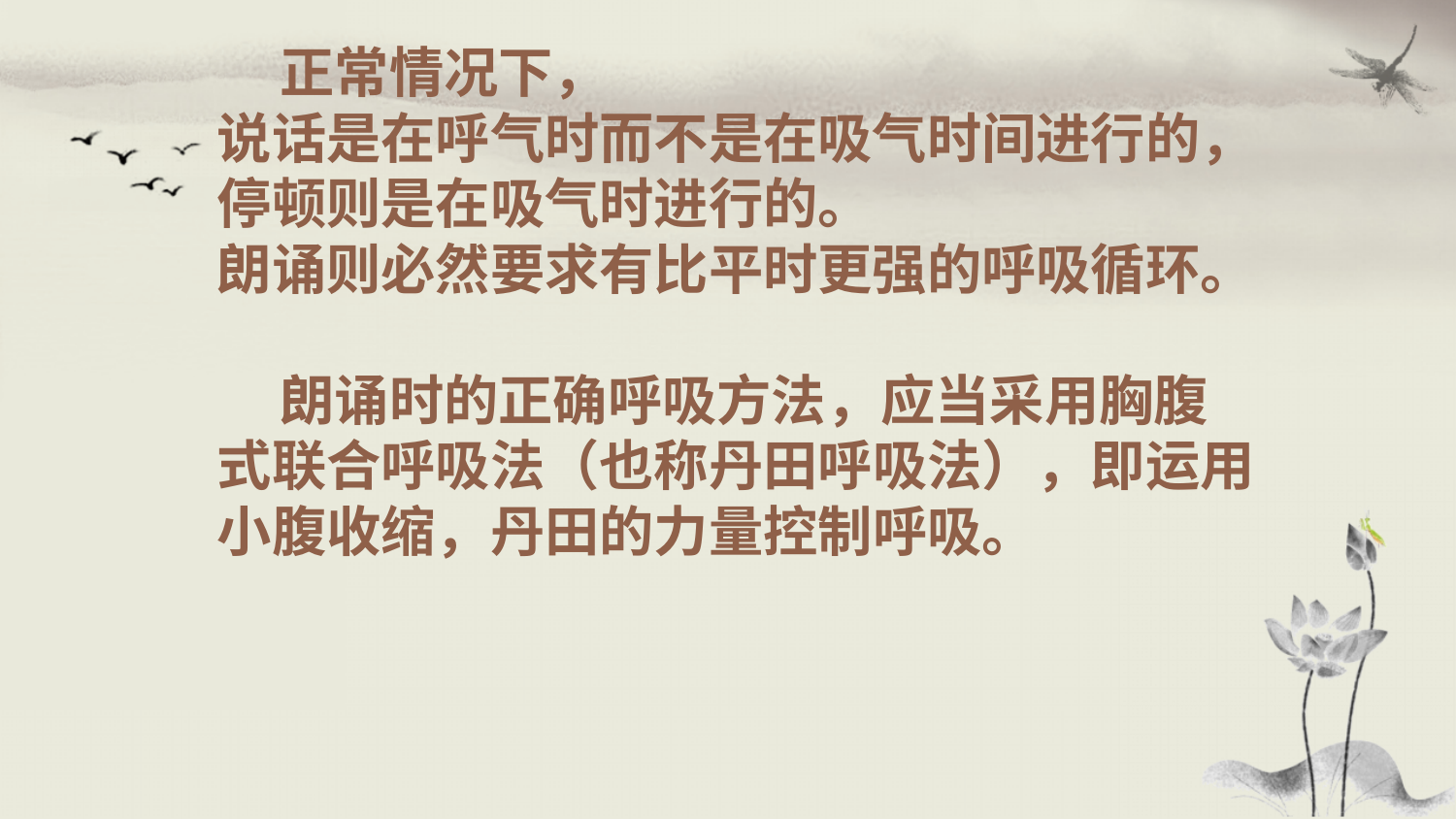

正常情况下，
说话是在呼气时而不是在吸气时间进行的，
停顿则是在吸气时进行的。
朗诵则必然要求有比平时更强的呼吸循环。

    朗诵时的正确呼吸方法，应当采用胸腹式联合呼吸法（也称丹田呼吸法），即运用小腹收缩，丹田的力量控制呼吸。